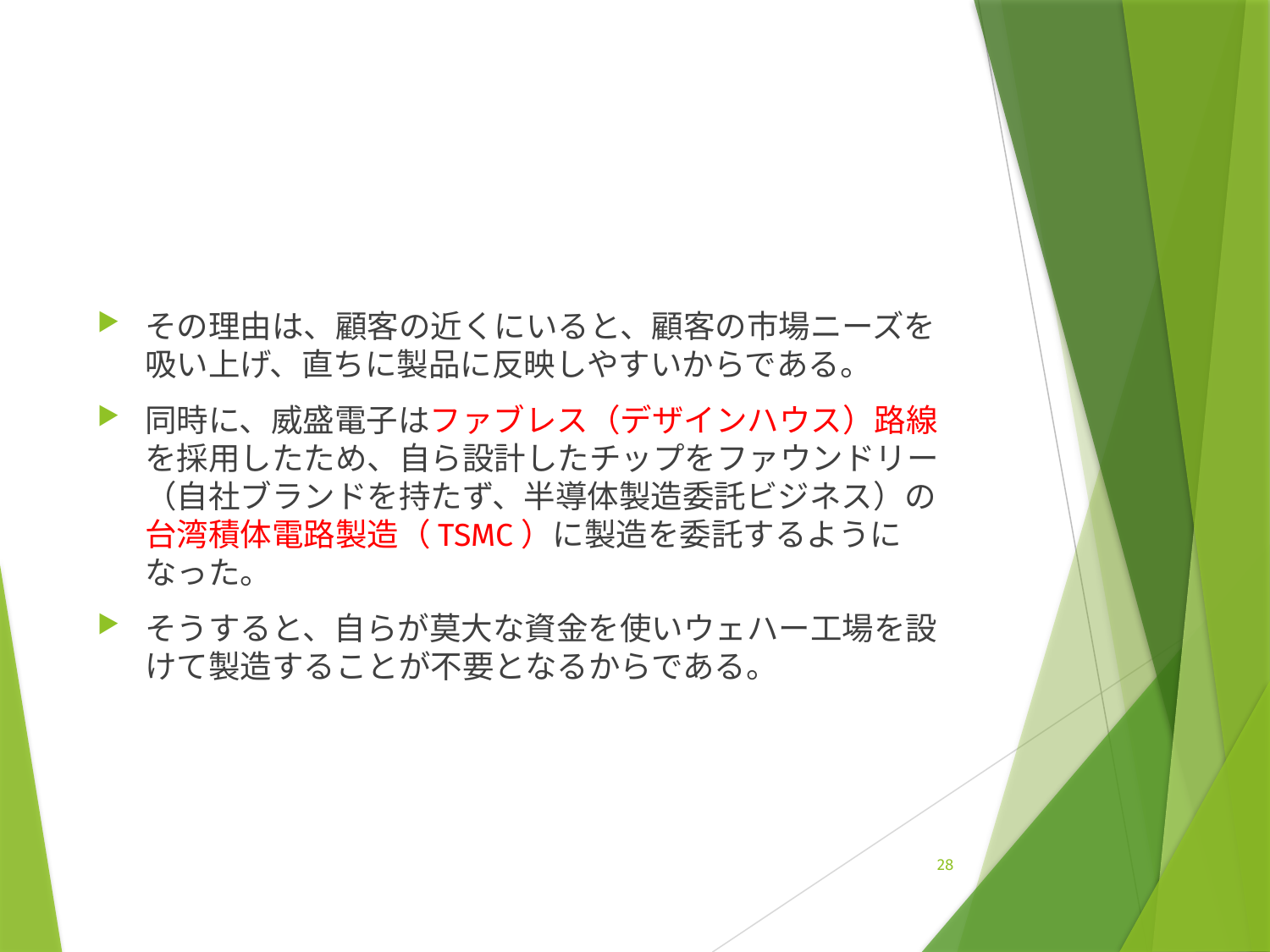

#
その理由は、顧客の近くにいると、顧客の市場ニーズを吸い上げ、直ちに製品に反映しやすいからである。
同時に、威盛電子はファブレス（デザインハウス）路線を採用したため、自ら設計したチップをファウンドリー（自社ブランドを持たず、半導体製造委託ビジネス）の台湾積体電路製造（TSMC）に製造を委託するようになった。
そうすると、自らが莫大な資金を使いウェハー工場を設けて製造することが不要となるからである。
28